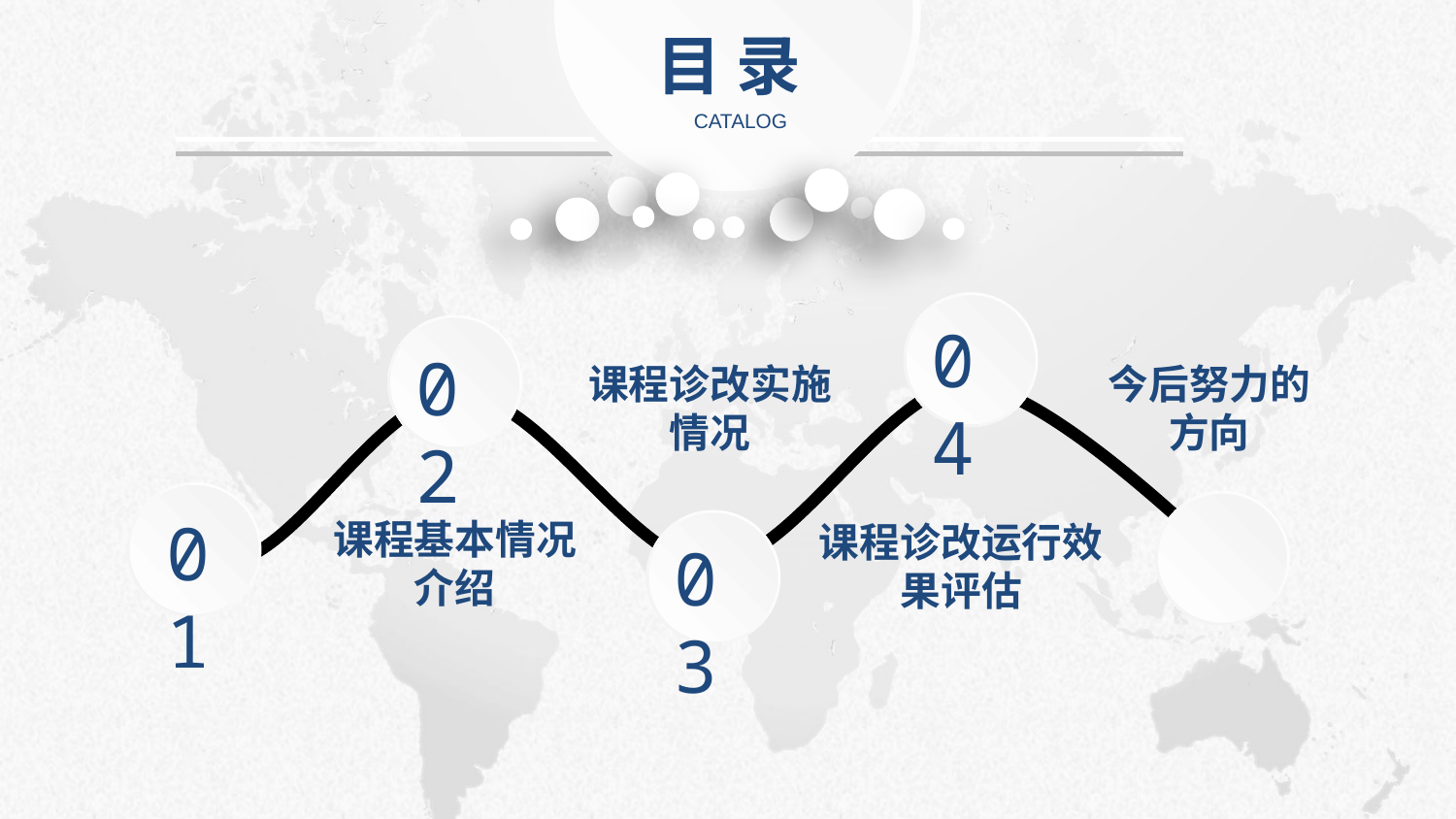

目 录
CATALOG

04

02
课程诊改实施
情况
今后努力的
方向

01
课程基本情况
介绍

课程诊改运行效果评估

03